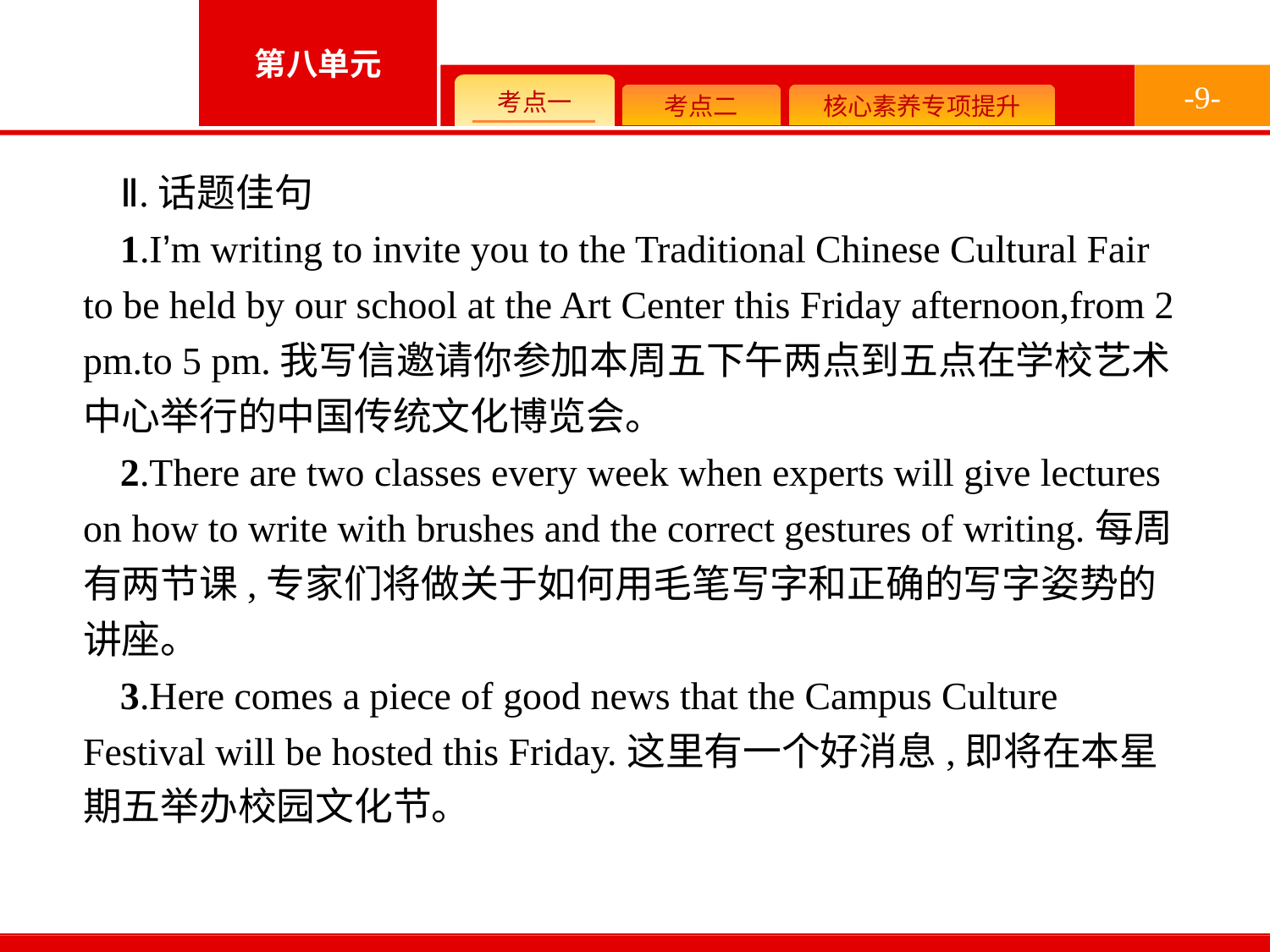

-9-
Ⅱ.话题佳句
1.I’m writing to invite you to the Traditional Chinese Cultural Fair to be held by our school at the Art Center this Friday afternoon,from 2 pm.to 5 pm.我写信邀请你参加本周五下午两点到五点在学校艺术中心举行的中国传统文化博览会。
2.There are two classes every week when experts will give lectures on how to write with brushes and the correct gestures of writing.每周有两节课,专家们将做关于如何用毛笔写字和正确的写字姿势的讲座。
3.Here comes a piece of good news that the Campus Culture Festival will be hosted this Friday.这里有一个好消息,即将在本星期五举办校园文化节。